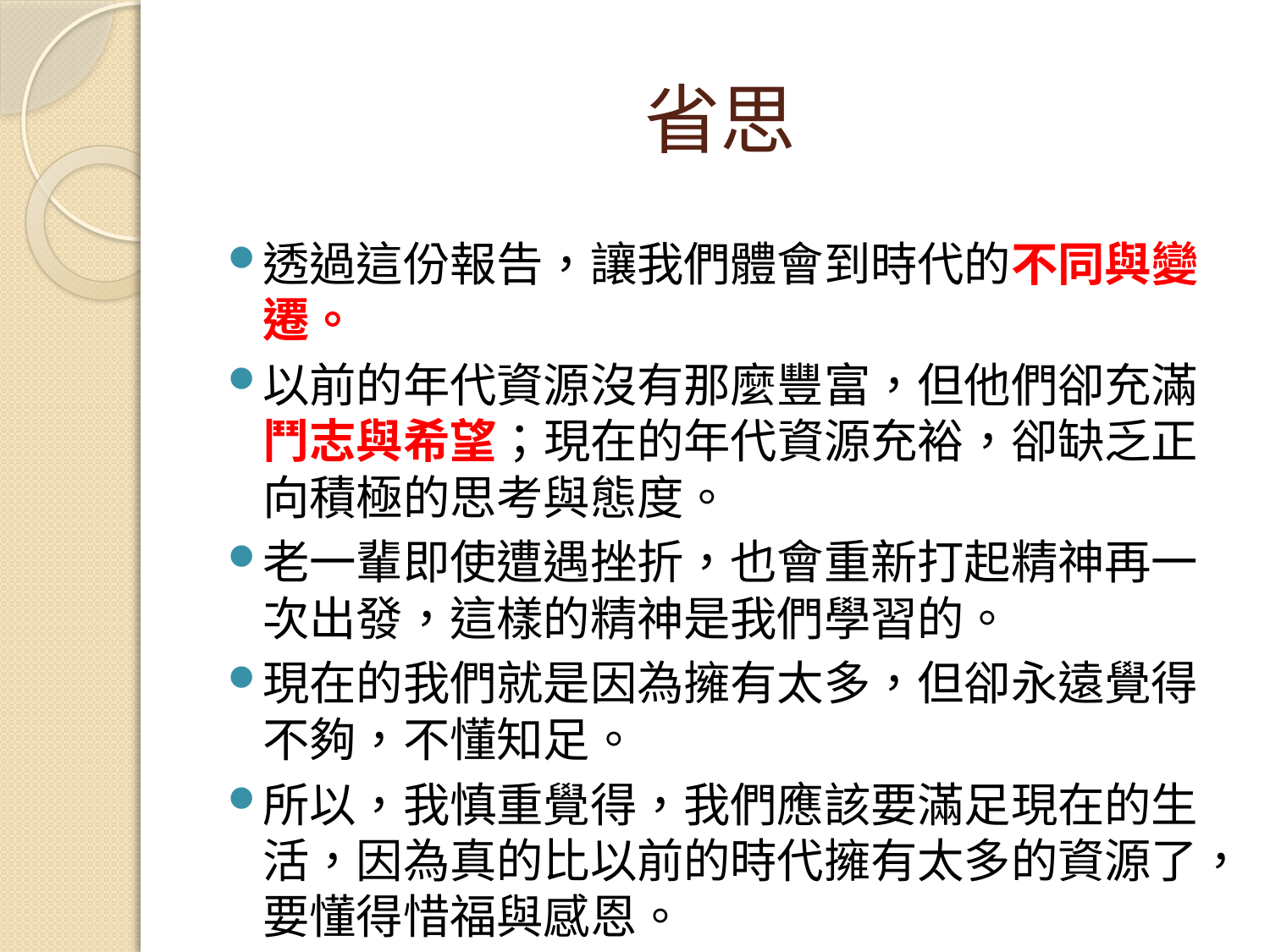

# 省思
透過這份報告，讓我們體會到時代的不同與變遷。
以前的年代資源沒有那麼豐富，但他們卻充滿鬥志與希望；現在的年代資源充裕，卻缺乏正向積極的思考與態度。
老一輩即使遭遇挫折，也會重新打起精神再一次出發，這樣的精神是我們學習的。
現在的我們就是因為擁有太多，但卻永遠覺得不夠，不懂知足。
所以，我慎重覺得，我們應該要滿足現在的生活，因為真的比以前的時代擁有太多的資源了，要懂得惜福與感恩。